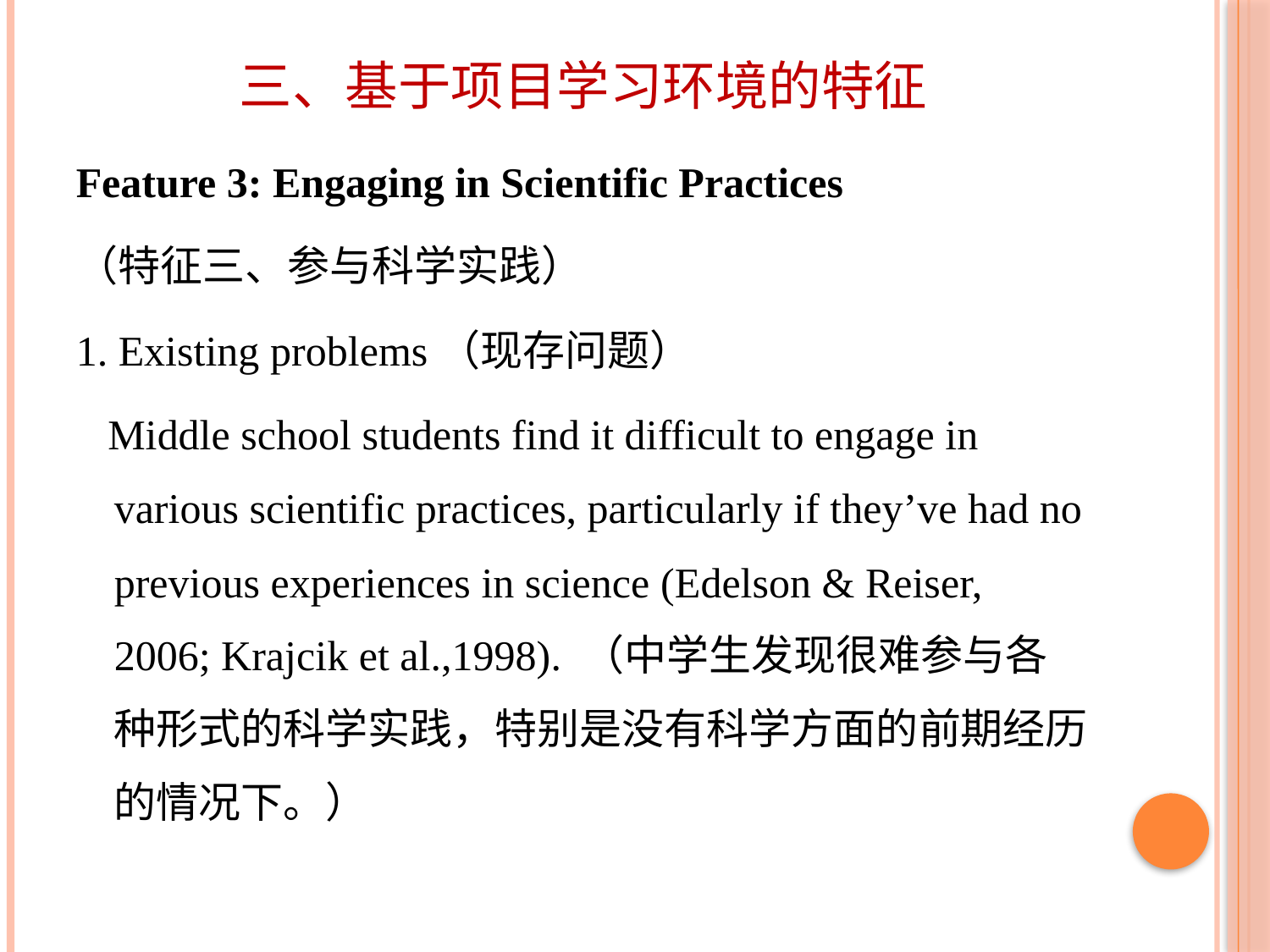

# 三、基于项目学习环境的特征
Feature 3: Engaging in Scientific Practices
（特征三、参与科学实践）
1. Existing problems（现存问题）
   Middle school students find it difficult to engage in various scientific practices, particularly if they’ve had no previous experiences in science (Edelson & Reiser, 2006; Krajcik et al.,1998). （中学生发现很难参与各种形式的科学实践，特别是没有科学方面的前期经历的情况下。）